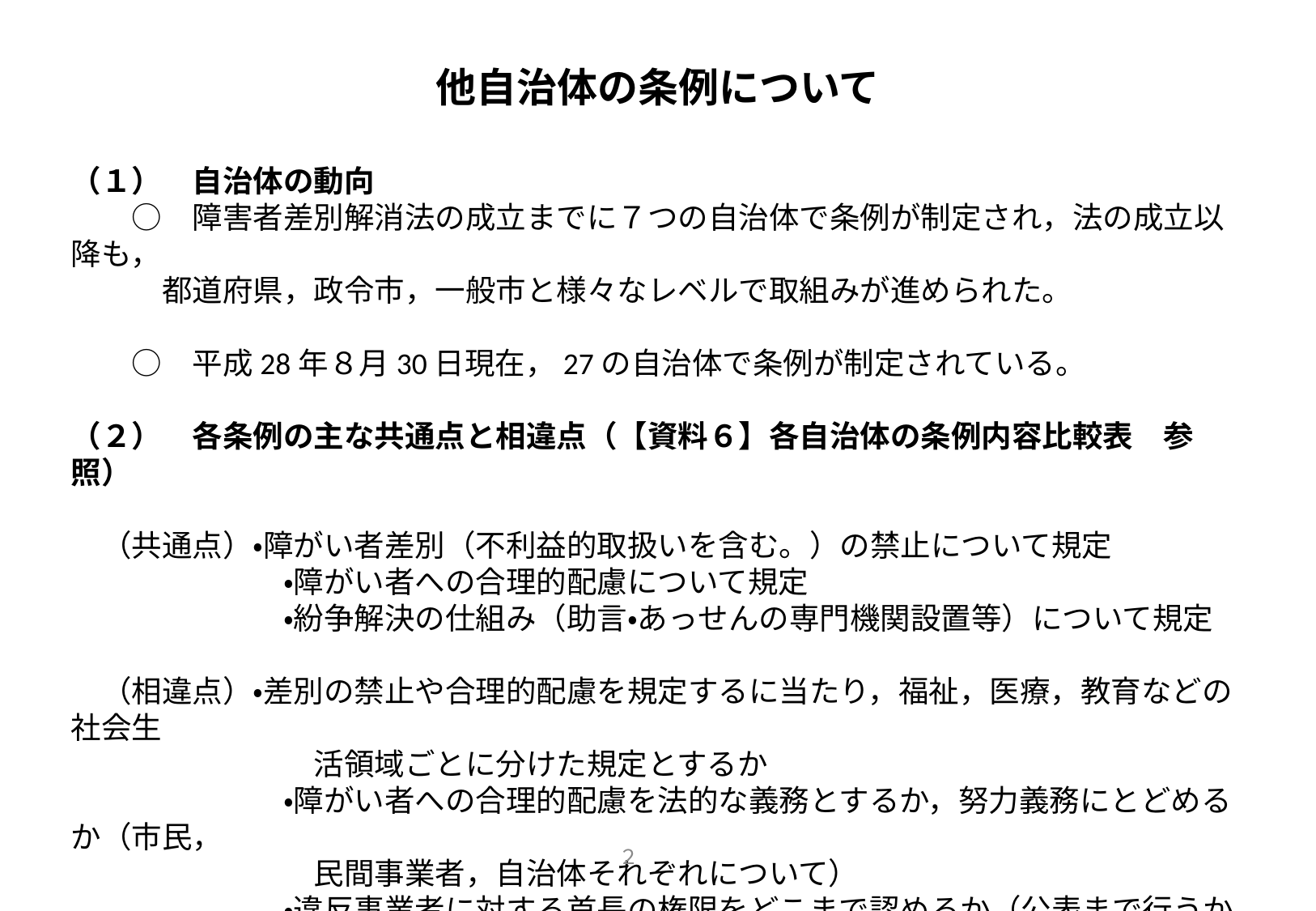

# 他自治体の条例について
（１）　自治体の動向
　　○　障害者差別解消法の成立までに７つの自治体で条例が制定され，法の成立以降も，
　　　都道府県，政令市，一般市と様々なレベルで取組みが進められた。

　　○　平成28年８月30日現在，27の自治体で条例が制定されている。

（２）　各条例の主な共通点と相違点（【資料６】各自治体の条例内容比較表　参照）

　（共通点）・障がい者差別（不利益的取扱いを含む。）の禁止について規定
　　　　　　　・障がい者への合理的配慮について規定
　　　　　　　・紛争解決の仕組み（助言・あっせんの専門機関設置等）について規定

　（相違点）・差別の禁止や合理的配慮を規定するに当たり，福祉，医療，教育などの社会生
　　　　　　　　活領域ごとに分けた規定とするか
　　　　　　　・障がい者への合理的配慮を法的な義務とするか，努力義務にとどめるか（市民，
　　　　　　　　民間事業者，自治体それぞれについて）
　　　　　　　・違反事業者に対する首長の権限をどこまで認めるか（公表まで行うか否か）
　　　　　　　・自治体の財政措置について規定するか

２